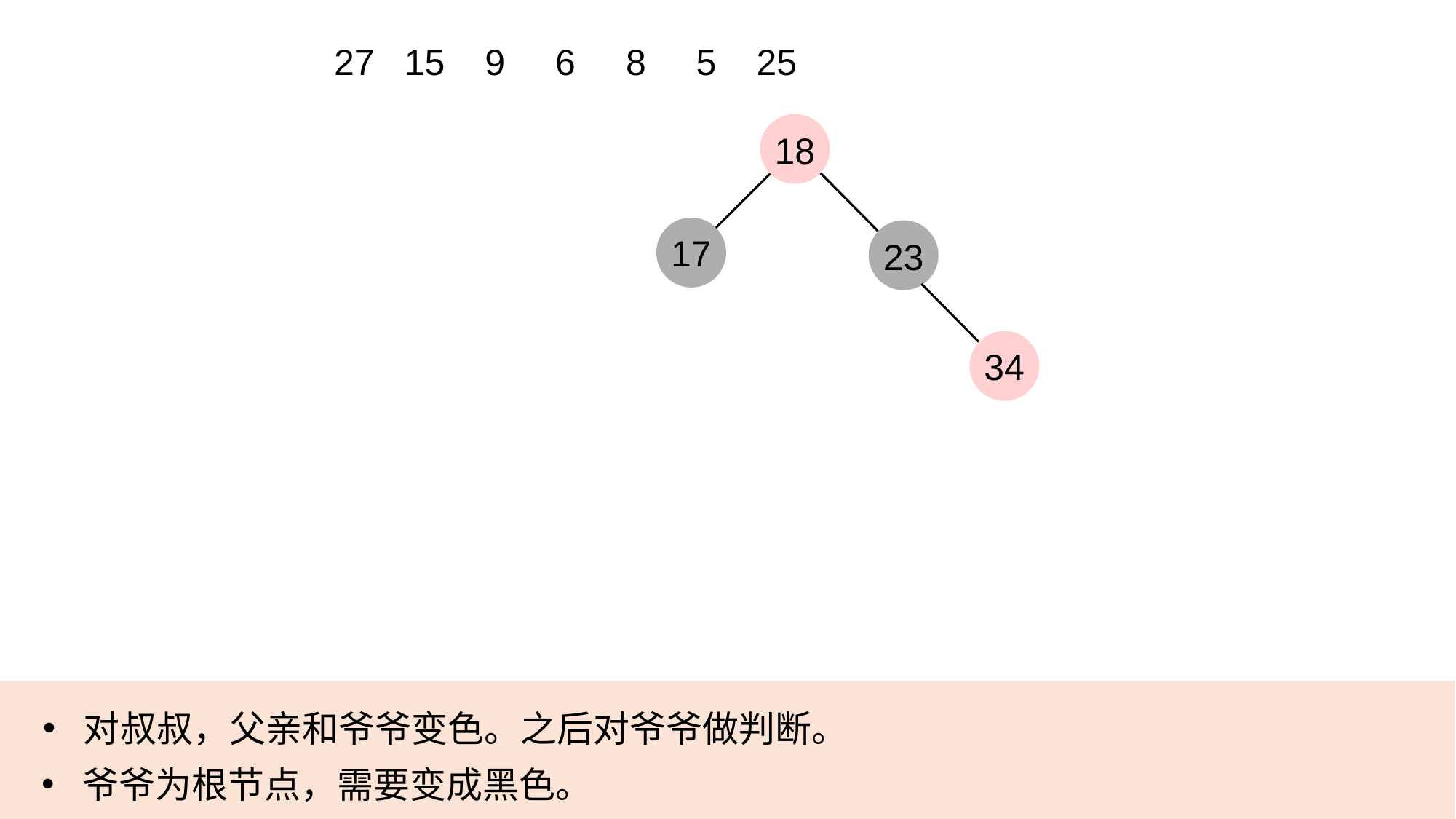

27
15
9
6
8
5
25

18

17
23

34

对叔叔，父亲和爷爷变色。之后对爷爷做判断。
爷爷为根节点，需要变成黑色。